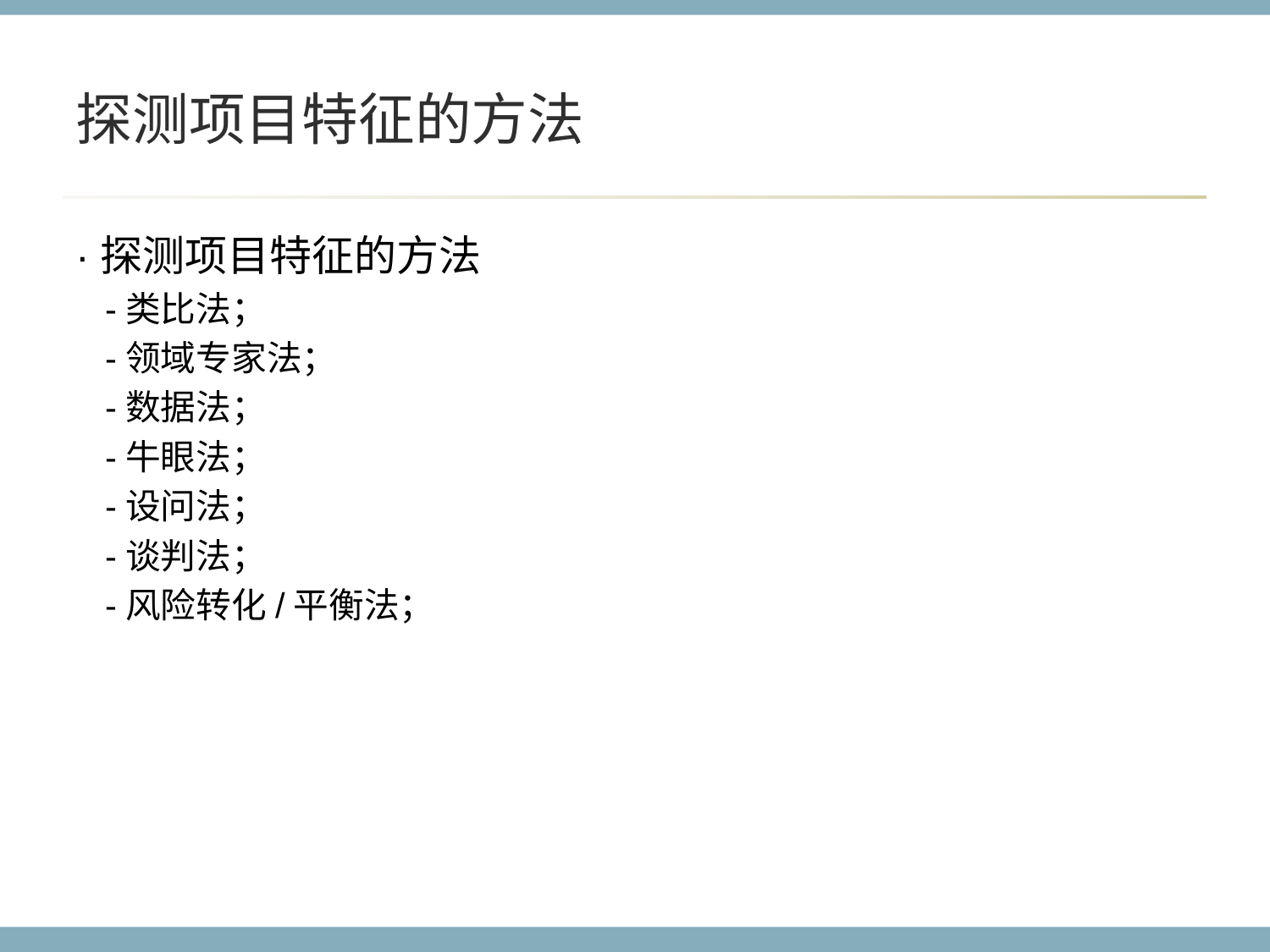

# 探测项目特征的方法
·探测项目特征的方法
   -类比法；
   -领域专家法；
   -数据法；
   -牛眼法；
   -设问法；
   -谈判法；
   -风险转化/平衡法；